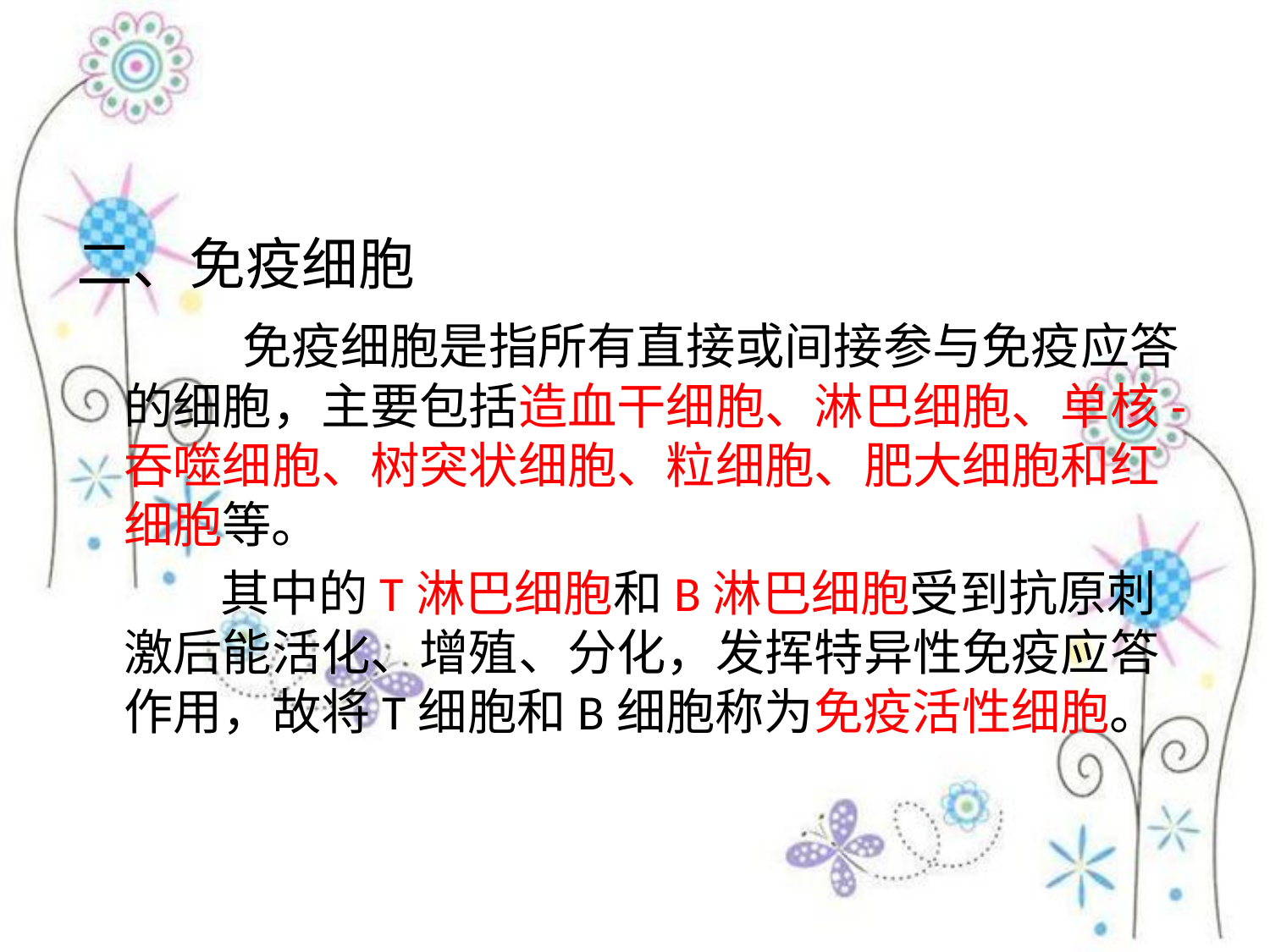

#
二、免疫细胞
            免疫细胞是指所有直接或间接参与免疫应答的细胞，主要包括造血干细胞、淋巴细胞、单核-吞噬细胞、树突状细胞、粒细胞、肥大细胞和红细胞等。
            其中的T淋巴细胞和B淋巴细胞受到抗原刺激后能活化、增殖、分化，发挥特异性免疫应答作用，故将T细胞和B细胞称为免疫活性细胞。